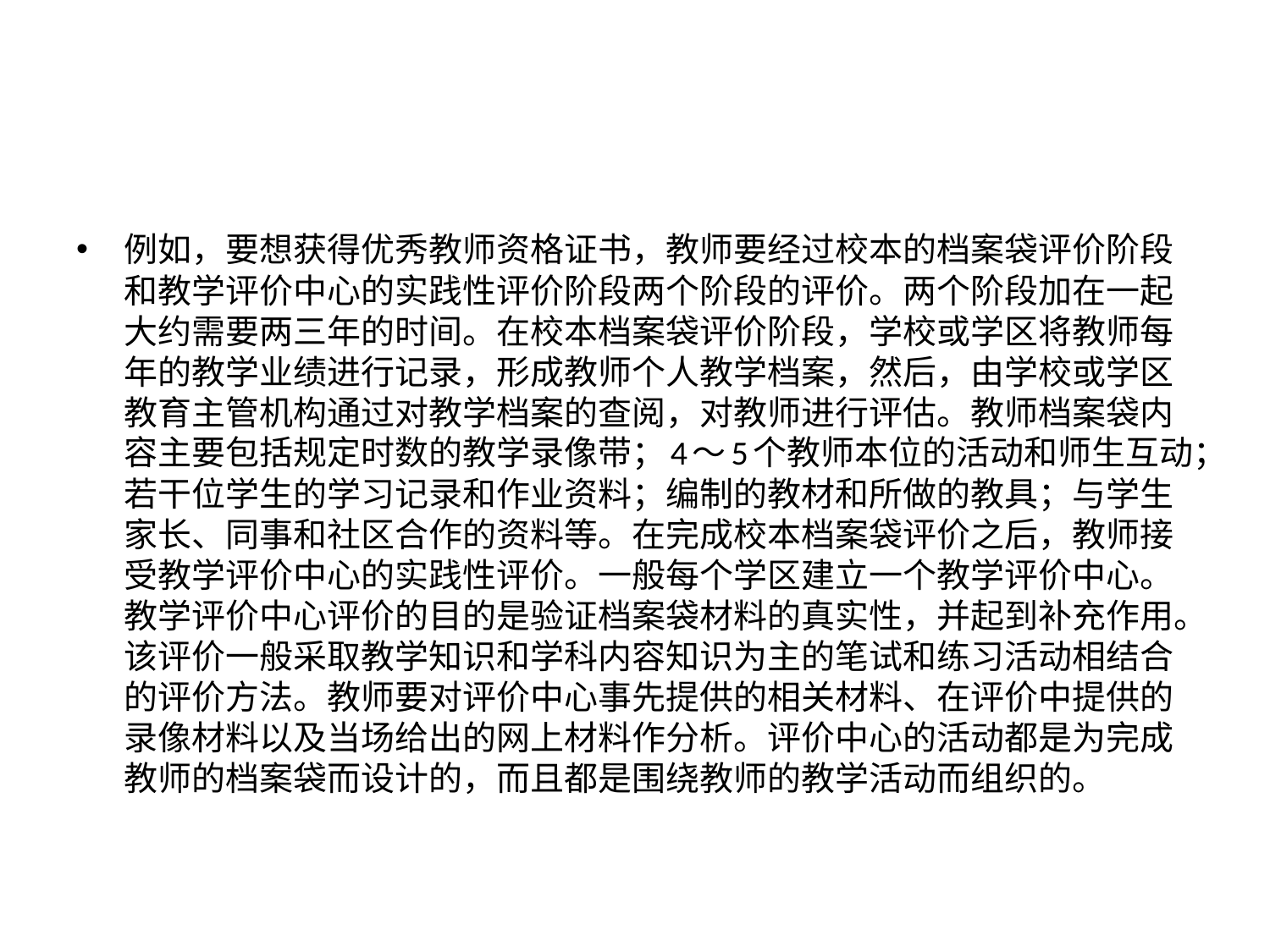

#
例如，要想获得优秀教师资格证书，教师要经过校本的档案袋评价阶段和教学评价中心的实践性评价阶段两个阶段的评价。两个阶段加在一起大约需要两三年的时间。在校本档案袋评价阶段，学校或学区将教师每年的教学业绩进行记录，形成教师个人教学档案，然后，由学校或学区教育主管机构通过对教学档案的查阅，对教师进行评估。教师档案袋内容主要包括规定时数的教学录像带；4～5个教师本位的活动和师生互动；若干位学生的学习记录和作业资料；编制的教材和所做的教具；与学生家长、同事和社区合作的资料等。在完成校本档案袋评价之后，教师接受教学评价中心的实践性评价。一般每个学区建立一个教学评价中心。教学评价中心评价的目的是验证档案袋材料的真实性，并起到补充作用。该评价一般采取教学知识和学科内容知识为主的笔试和练习活动相结合的评价方法。教师要对评价中心事先提供的相关材料、在评价中提供的录像材料以及当场给出的网上材料作分析。评价中心的活动都是为完成教师的档案袋而设计的，而且都是围绕教师的教学活动而组织的。